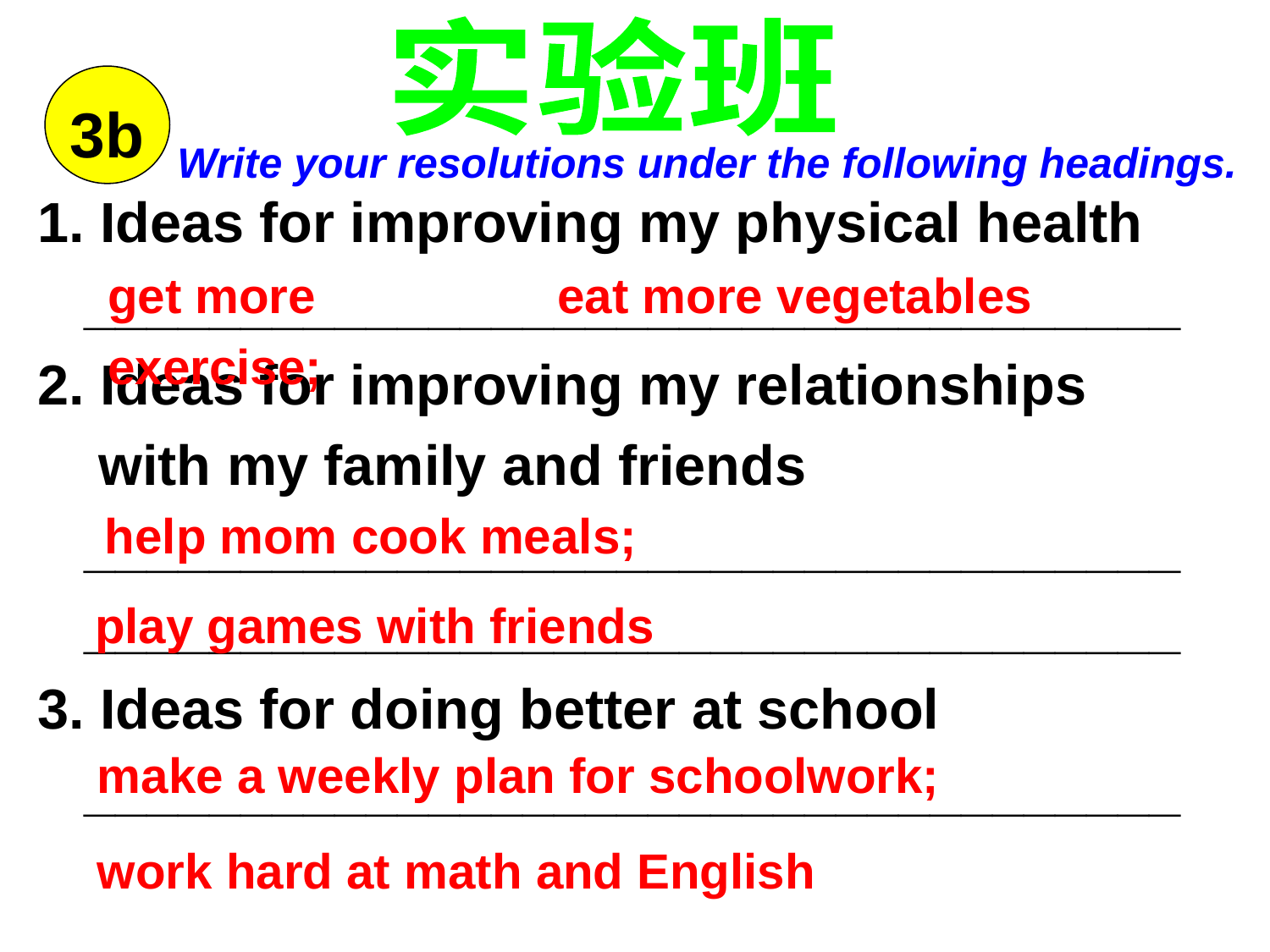

实验班
3b
Write your resolutions under the following headings.
1. Ideas for improving my physical health
   ___________________________________
2. Ideas for improving my relationships with my family and friends
   ___________________________________
   ___________________________________
3. Ideas for doing better at school
   ___________________________________
get more exercise;
eat more vegetables
  help mom cook meals;
  play games with friends
make a weekly plan for schoolwork;
work hard at math and English